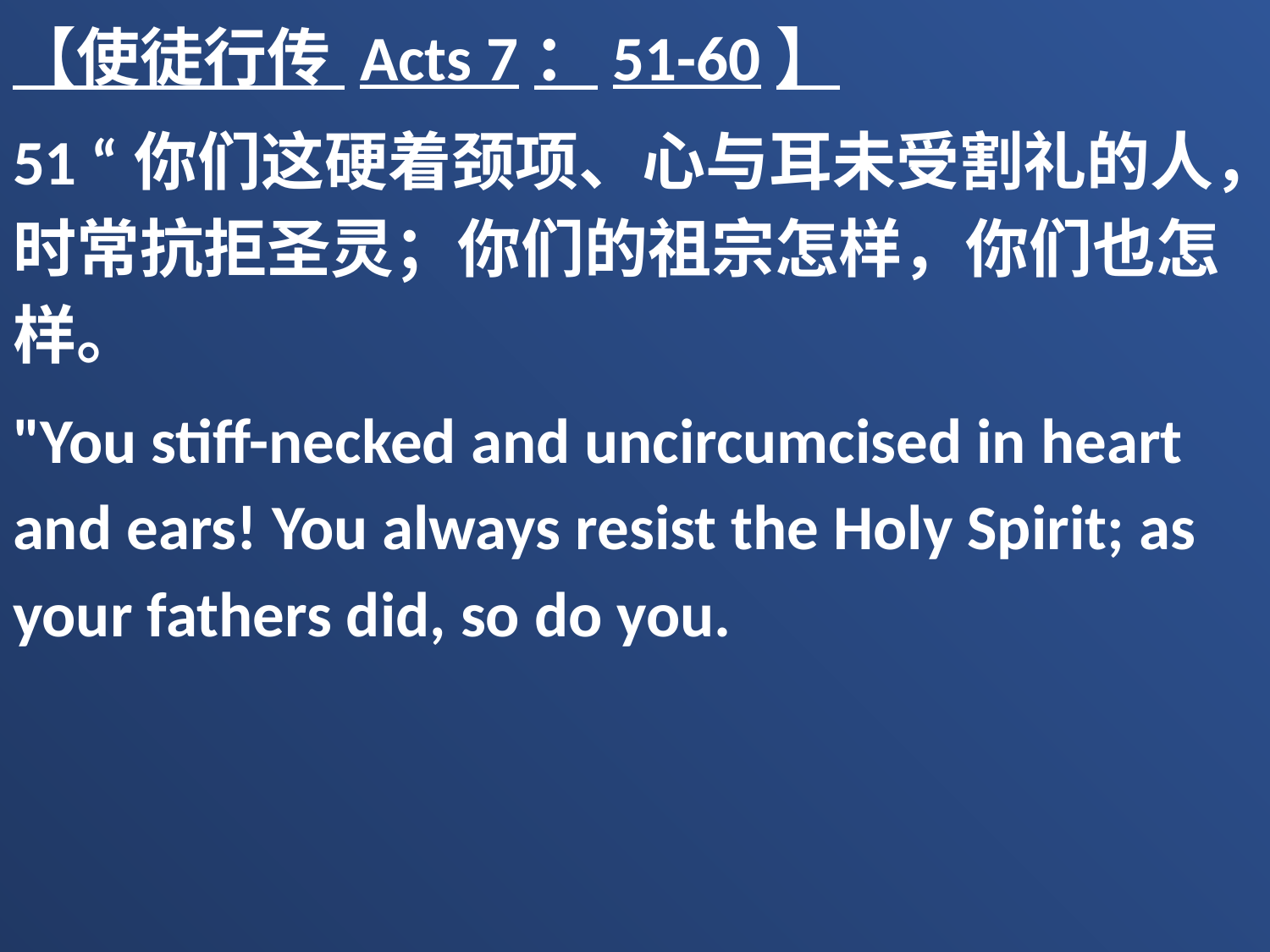

【使徒行传 Acts 7：51-60】
51 “你们这硬着颈项、心与耳未受割礼的人，时常抗拒圣灵；你们的祖宗怎样，你们也怎样。
"You stiff-necked and uncircumcised in heart and ears! You always resist the Holy Spirit; as your fathers did, so do you.